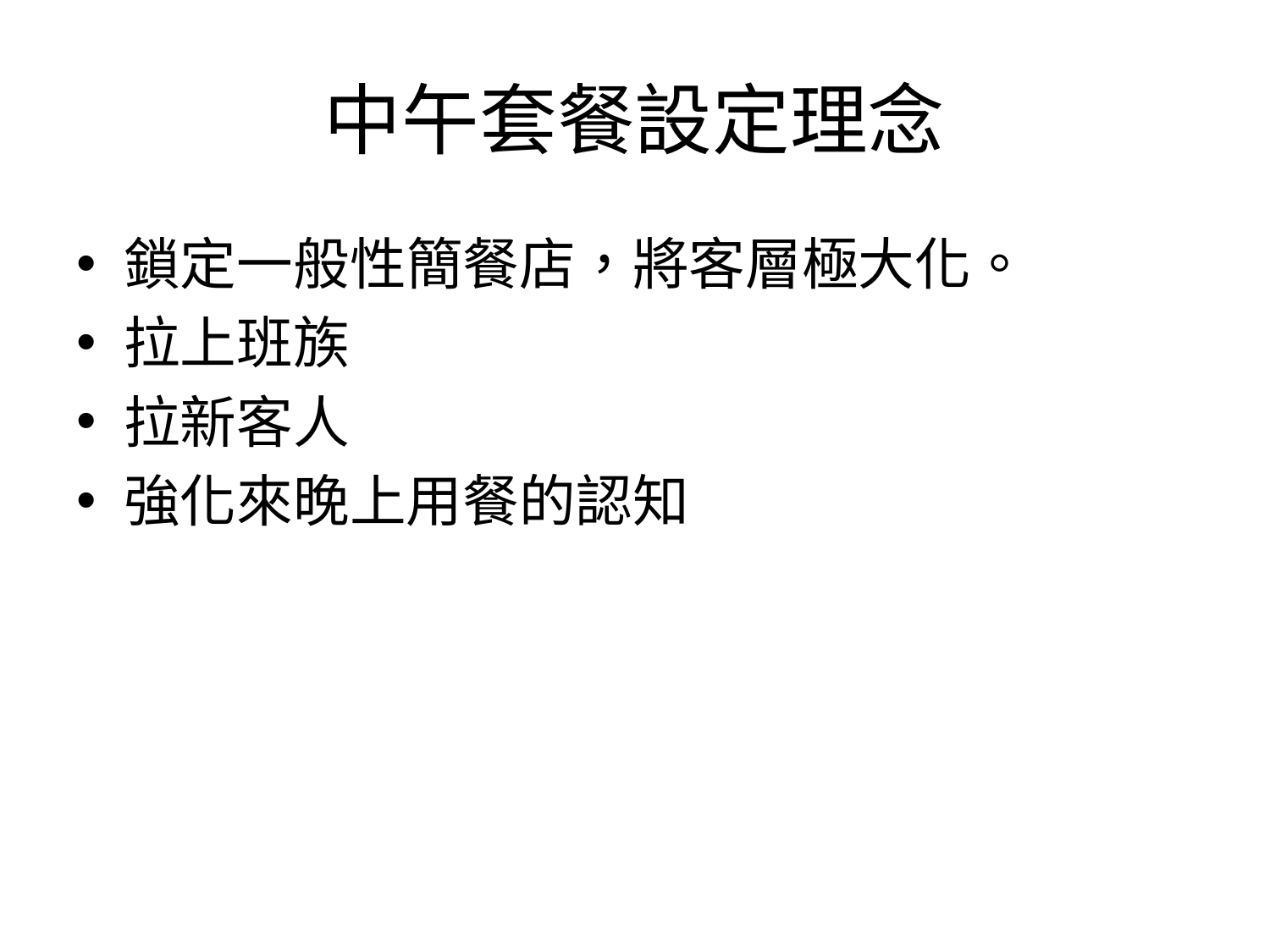

# 中午套餐設定理念
鎖定一般性簡餐店，將客層極大化。
拉上班族
拉新客人
強化來晚上用餐的認知